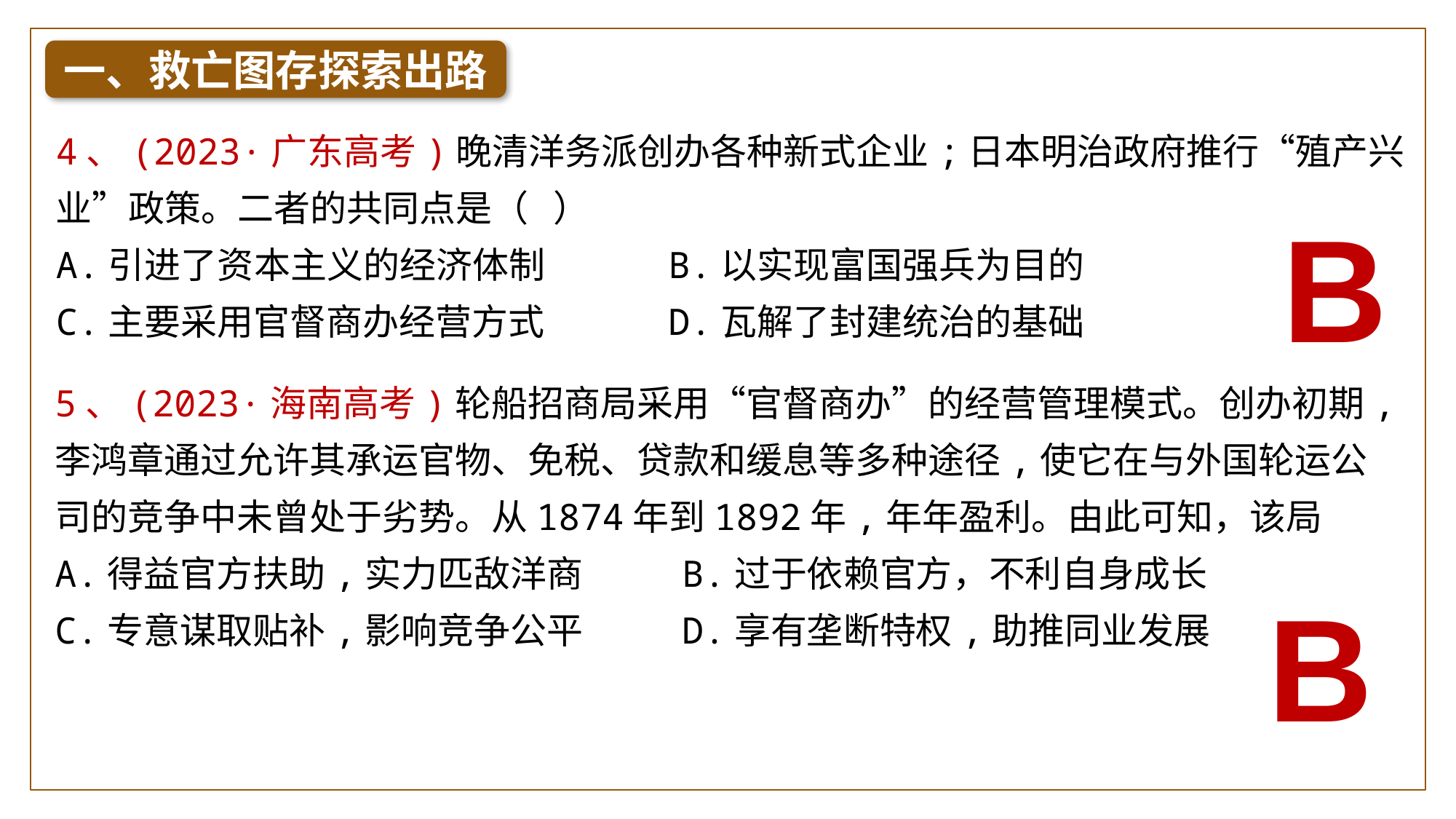

一、救亡图存探索出路
4、(2023·广东高考)晚清洋务派创办各种新式企业;日本明治政府推行“殖产兴业”政策。二者的共同点是（   ）
A.引进了资本主义的经济体制              B.以实现富国强兵为目的
C.主要采用官督商办经营方式              D.瓦解了封建统治的基础
B
5、(2023·海南高考)轮船招商局采用“官督商办”的经营管理模式。创办初期,李鸿章通过允许其承运官物、免税、贷款和缓息等多种途径,使它在与外国轮运公司的竞争中未曾处于劣势。从1874年到1892年,年年盈利。由此可知，该局
A.得益官方扶助,实力匹敌洋商           B.过于依赖官方，不利自身成长
C.专意谋取贴补,影响竞争公平           D.享有垄断特权,助推同业发展
B